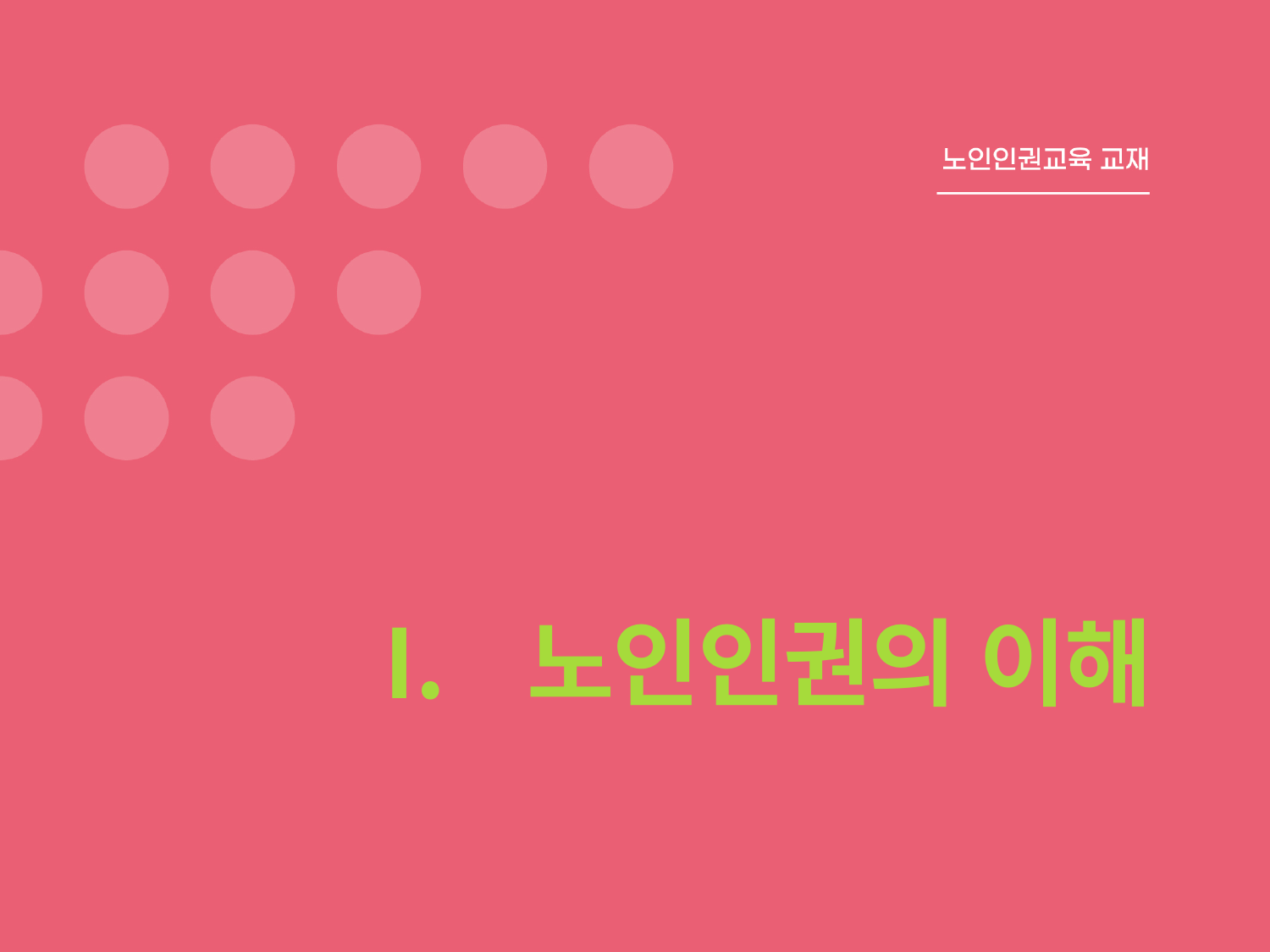

노인인권의 이해
3. 연령주의 관점에서 본
노인인권 현황